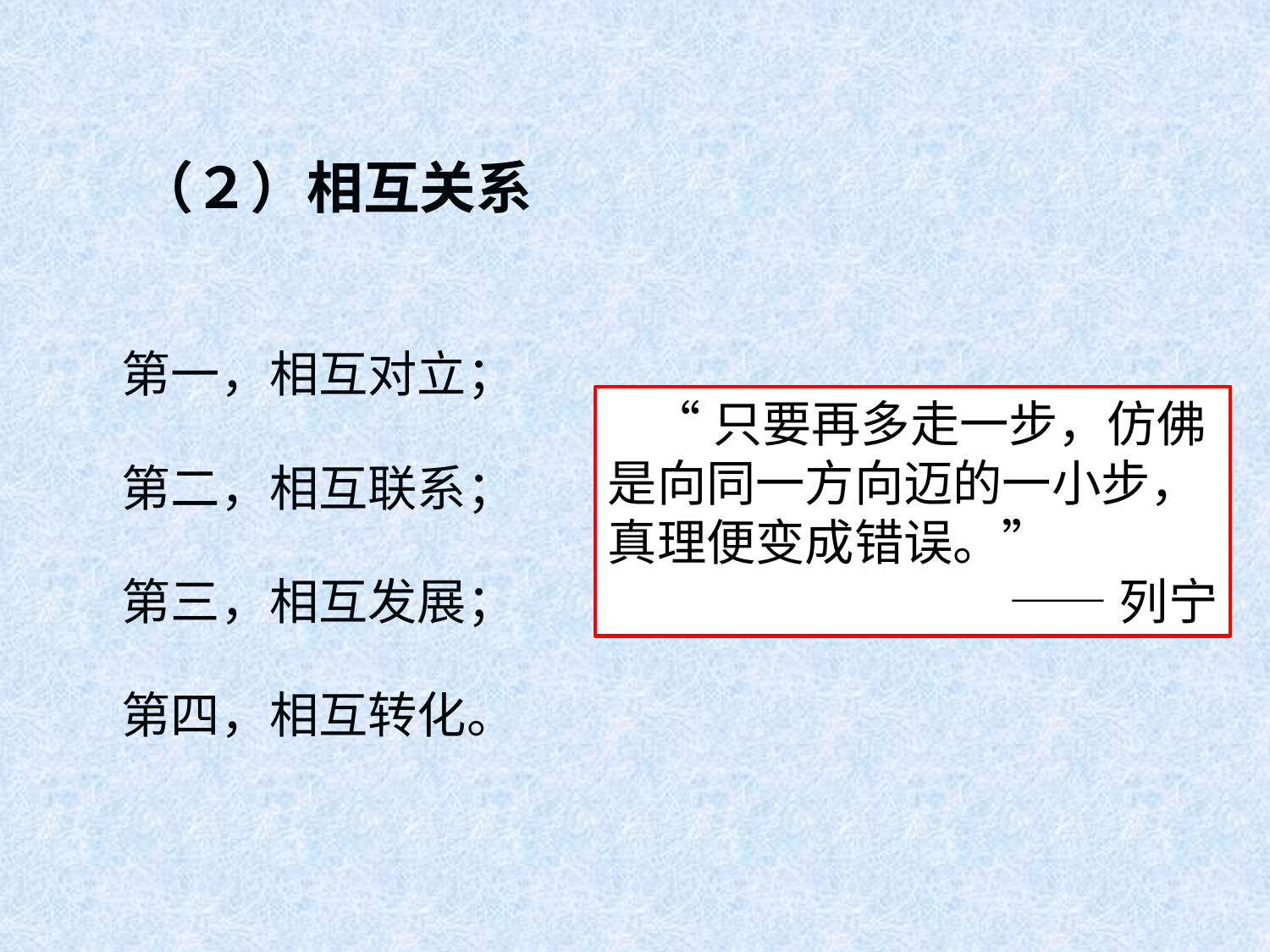

（２）相互关系
第一，相互对立；
第二，相互联系；
第三，相互发展；
第四，相互转化。
    “只要再多走一步，仿佛是向同一方向迈的一小步，真理便变成错误。”
——列宁